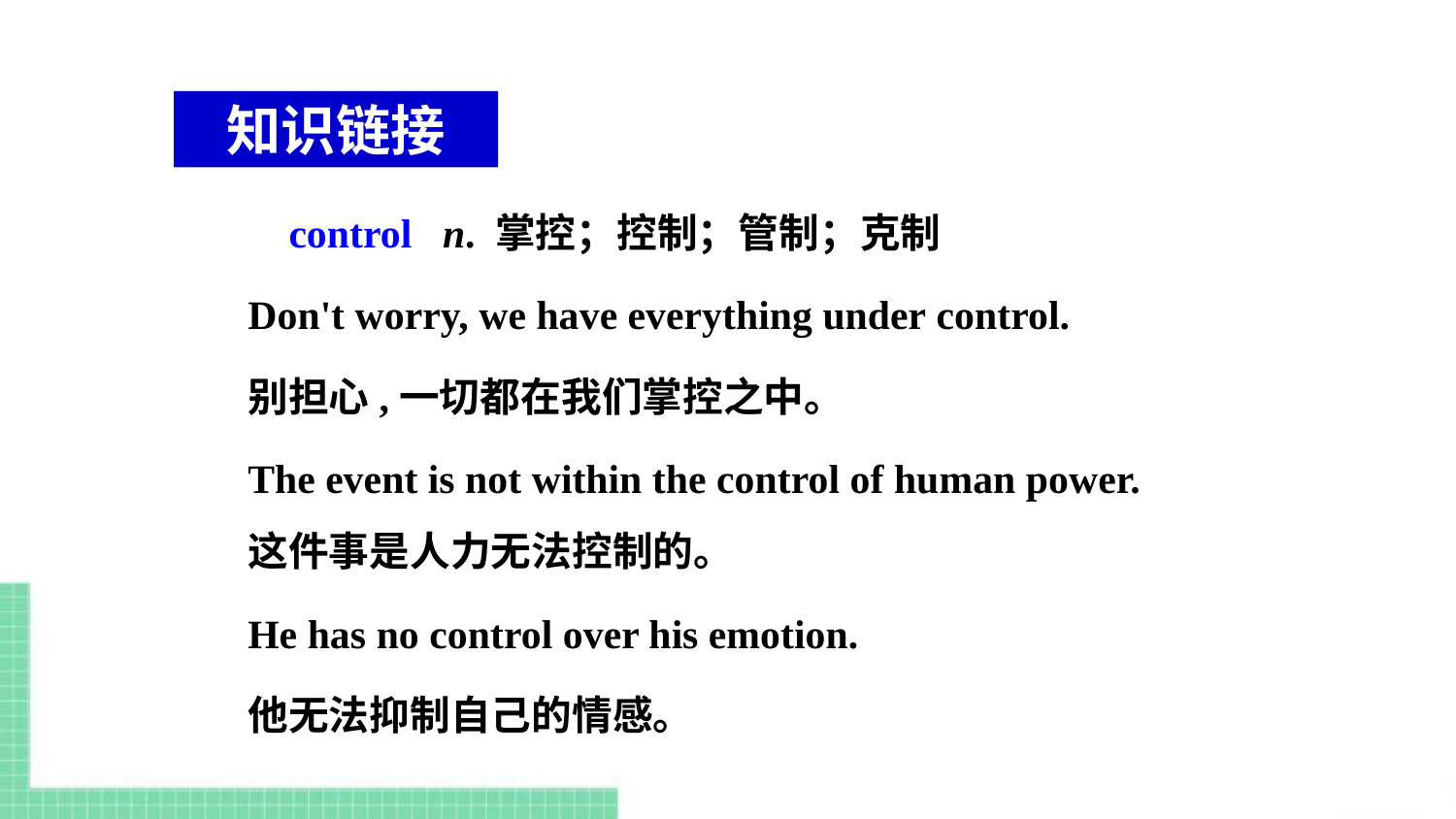

知识链接
    control   n. 掌控；控制；管制；克制
Don't worry, we have everything under control.
别担心,一切都在我们掌控之中。
The event is not within the control of human power.   
这件事是人力无法控制的。
He has no control over his emotion.
他无法抑制自己的情感。